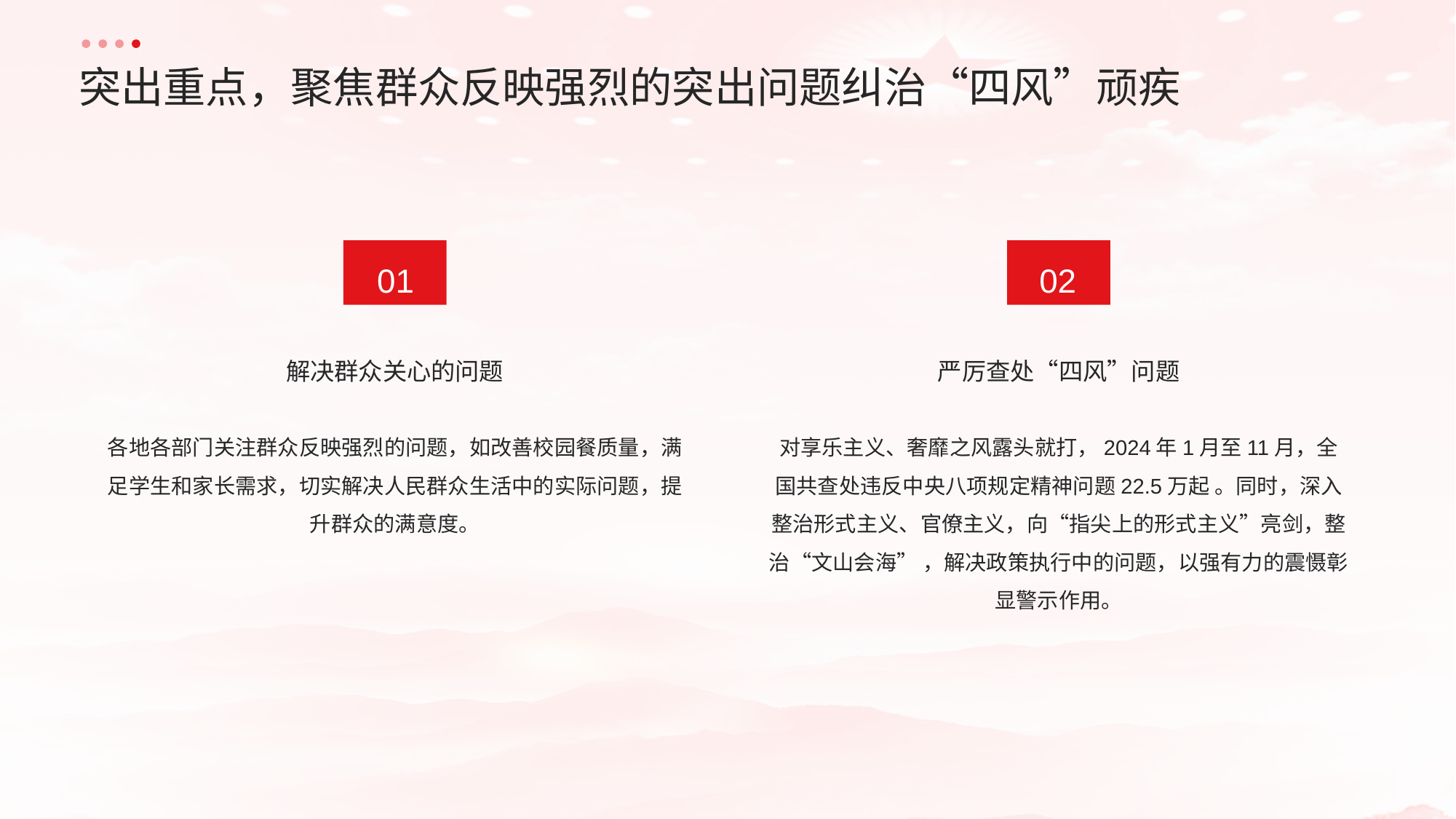

突出重点，聚焦群众反映强烈的突出问题纠治“四风”顽疾

01
02
解决群众关心的问题
严厉查处“四风”问题
各地各部门关注群众反映强烈的问题，如改善校园餐质量，满足学生和家长需求，切实解决人民群众生活中的实际问题，提升群众的满意度。
对享乐主义、奢靡之风露头就打，2024年1月至11月，全国共查处违反中央八项规定精神问题22.5万起 。同时，深入整治形式主义、官僚主义，向“指尖上的形式主义”亮剑，整治“文山会海” ，解决政策执行中的问题，以强有力的震慑彰显警示作用。